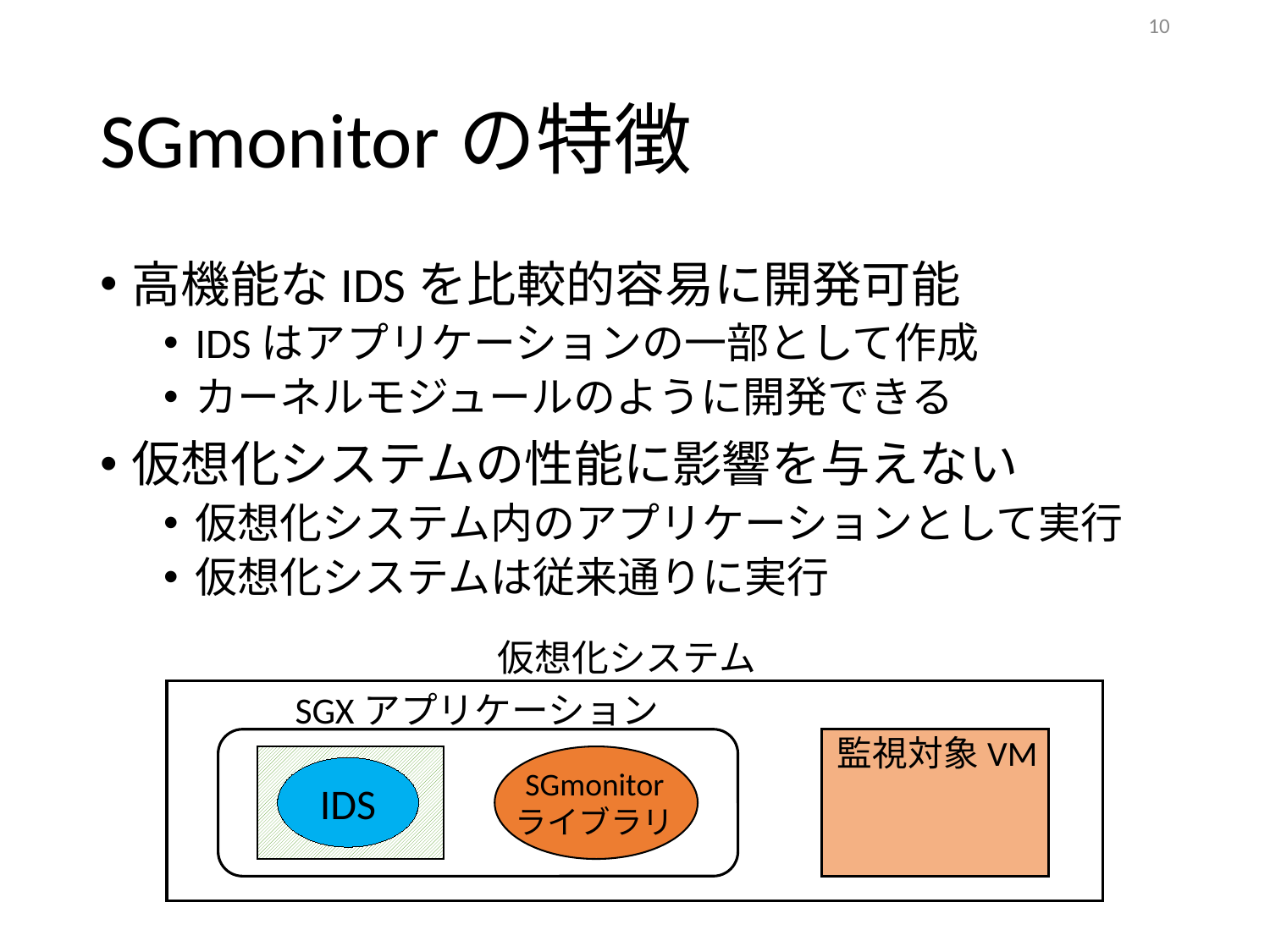

10
# SGmonitorの特徴
高機能なIDSを比較的容易に開発可能
IDSはアプリケーションの一部として作成
カーネルモジュールのように開発できる
仮想化システムの性能に影響を与えない
仮想化システム内のアプリケーションとして実行
仮想化システムは従来通りに実行

仮想化システム

SGXアプリケーション
監視対象VM

IDS
SGmonitor
ライブラリ